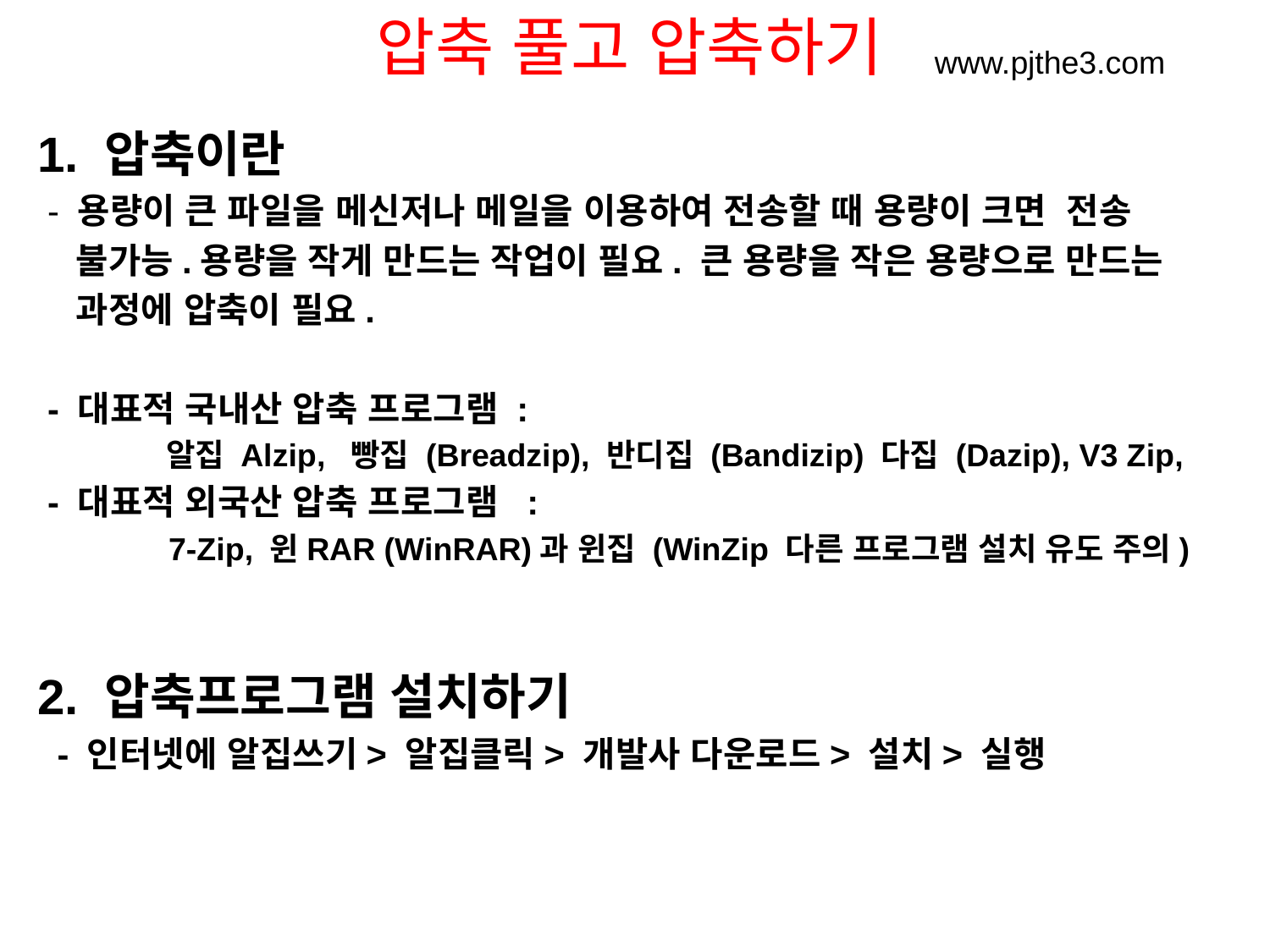

# 압축 풀고 압축하기
www.pjthe3.com
1. 압축이란
 - 용량이 큰 파일을 메신저나 메일을 이용하여 전송할 때 용량이 크면  전송
   불가능.용량을 작게 만드는 작업이 필요. 큰 용량을 작은 용량으로 만드는
   과정에 압축이 필요.

 - 대표적 국내산 압축 프로그램 :
알집 Alzip,  빵집 (Breadzip), 반디집 (Bandizip) 다집 (Dazip), V3 Zip,
 - 대표적 외국산 압축 프로그램  :
7-Zip, 윈RAR (WinRAR)과 윈집 (WinZip 다른 프로그램 설치 유도 주의)

2. 압축프로그램 설치하기
  - 인터넷에 알집쓰기> 알집클릭> 개발사 다운로드> 설치> 실행